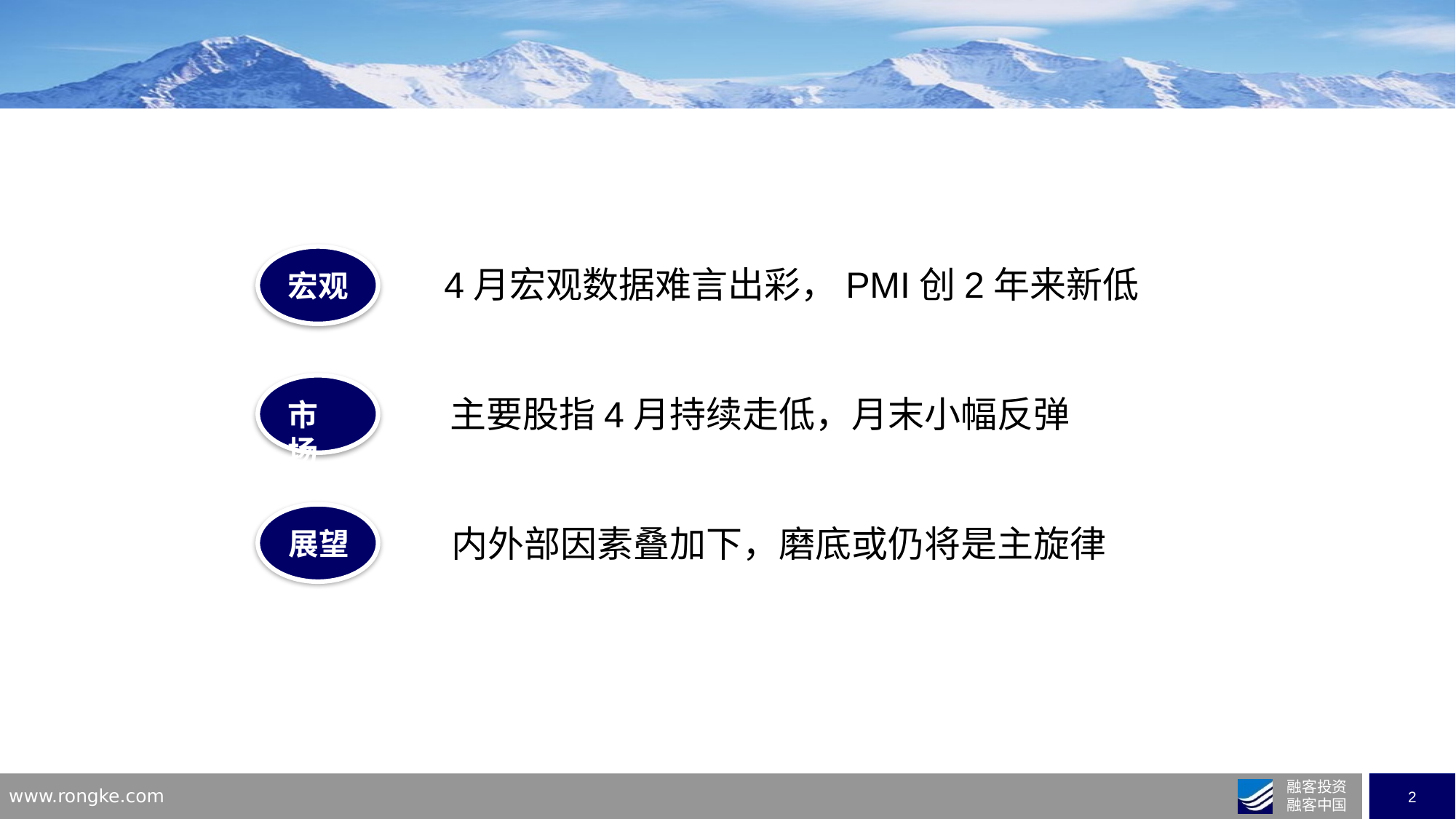

4月宏观数据难言出彩，PMI创2年来新低
宏观

主要股指4月持续走低，月末小幅反弹
市场

内外部因素叠加下，磨底或仍将是主旋律
展望